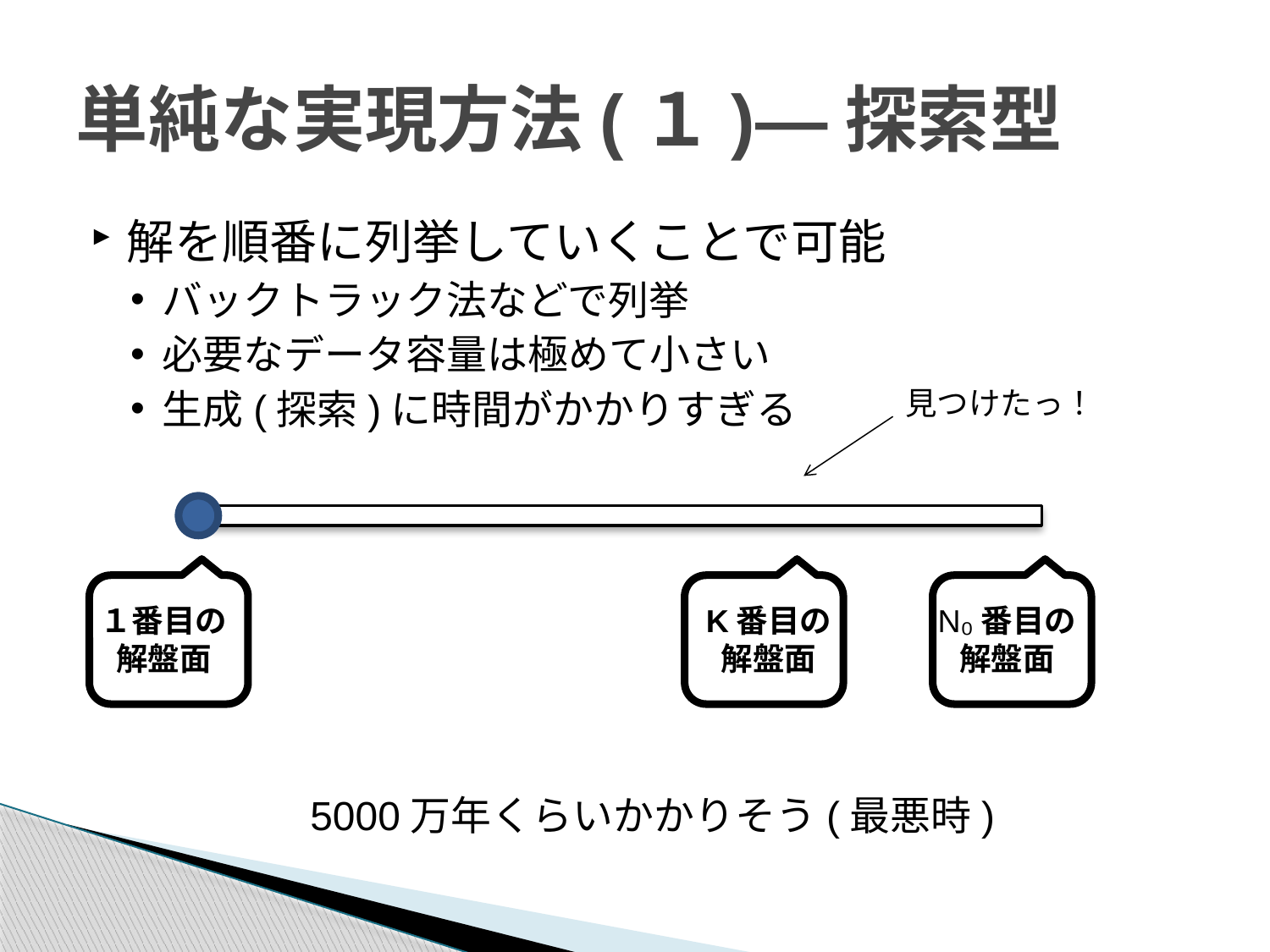

# 単純な実現方法(１)―探索型
解を順番に列挙していくことで可能
バックトラック法などで列挙
必要なデータ容量は極めて小さい
生成(探索)に時間がかかりすぎる
見つけたっ！

１番目の
解盤面
K番目の
解盤面
N₀番目の
解盤面
5000万年くらいかかりそう(最悪時)